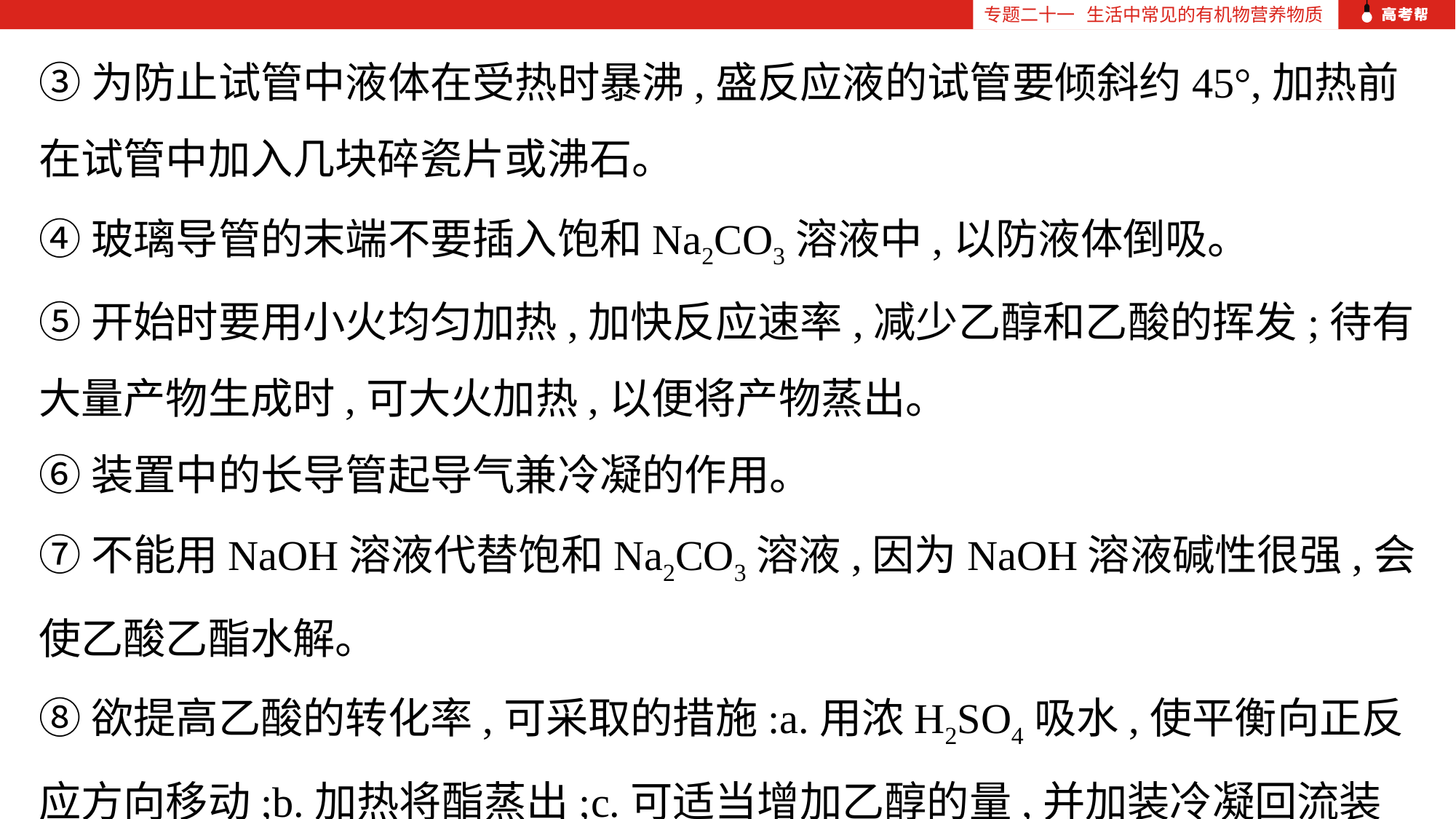

专题二十一   生活中常见的有机物营养物质
③为防止试管中液体在受热时暴沸,盛反应液的试管要倾斜约45°,加热前在试管中加入几块碎瓷片或沸石。
④玻璃导管的末端不要插入饱和Na2CO3溶液中,以防液体倒吸。
⑤开始时要用小火均匀加热,加快反应速率,减少乙醇和乙酸的挥发;待有大量产物生成时,可大火加热,以便将产物蒸出。
⑥装置中的长导管起导气兼冷凝的作用。
⑦不能用NaOH溶液代替饱和Na2CO3溶液,因为NaOH溶液碱性很强,会使乙酸乙酯水解。
⑧欲提高乙酸的转化率,可采取的措施:a.用浓H2SO4吸水,使平衡向正反应方向移动;b.加热将酯蒸出;c.可适当增加乙醇的量,并加装冷凝回流装置。